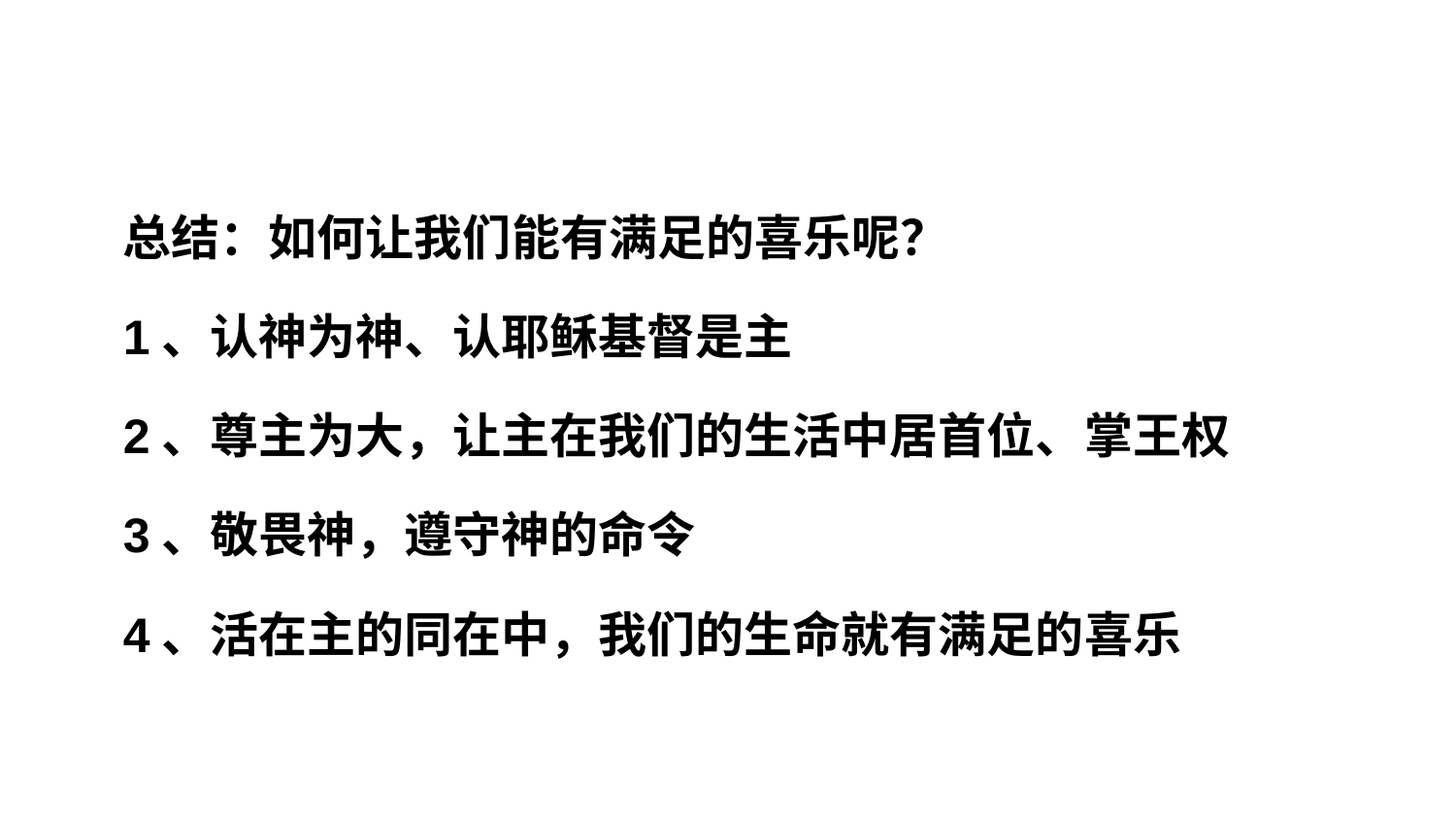

#
总结：如何让我们能有满足的喜乐呢？
1、认神为神、认耶稣基督是主
2、尊主为大，让主在我们的生活中居首位、掌王权
3、敬畏神，遵守神的命令
4、活在主的同在中，我们的生命就有满足的喜乐